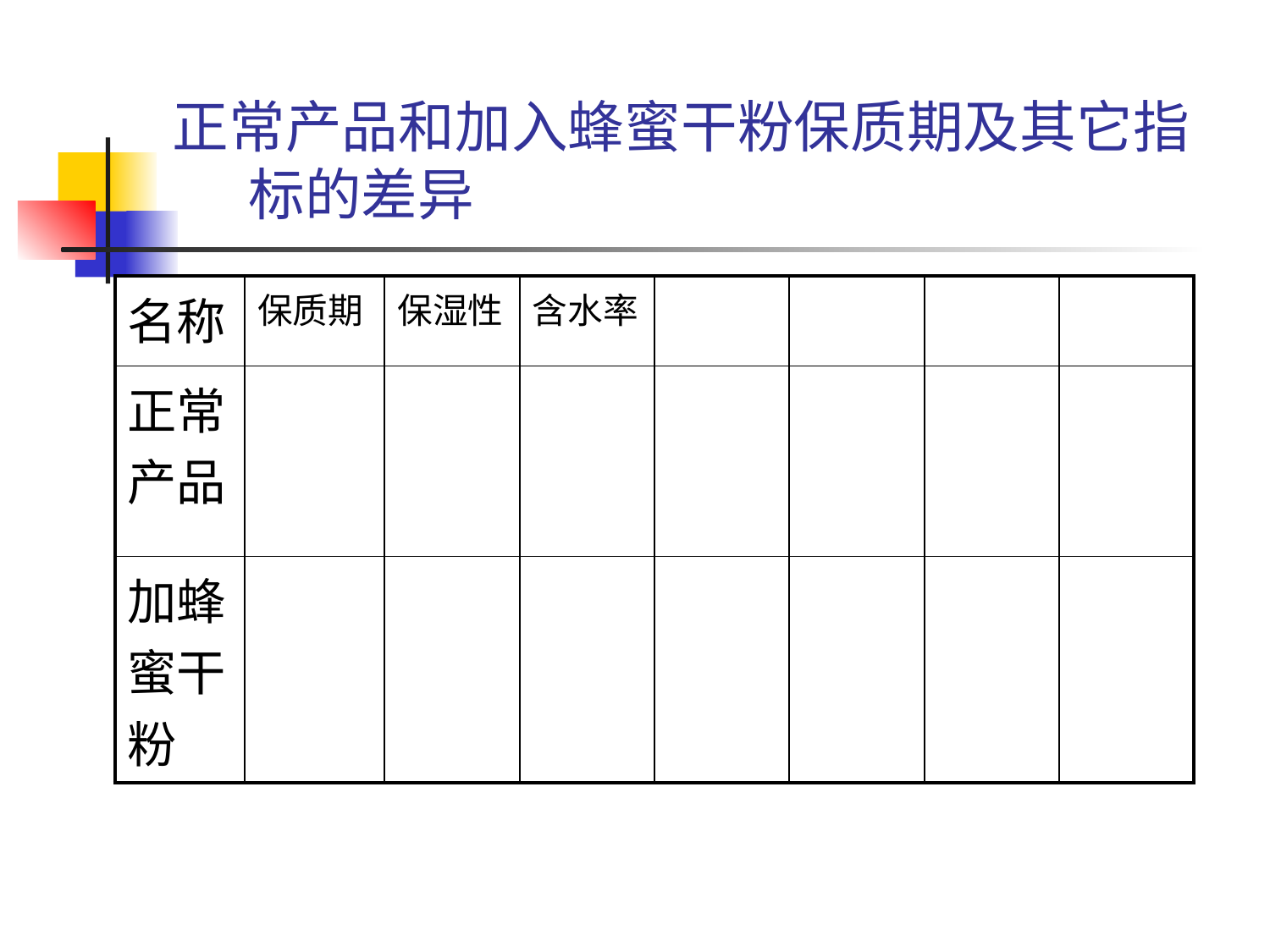

# 正常产品和加入蜂蜜干粉保质期及其它指          标的差异
| 名称 | 保质期 | 保湿性 | 含水率 |  |  |  |  |
| --- | --- | --- | --- | --- | --- | --- | --- |
| 正常产品 |  |  |  |  |  |  |  |
| 加蜂蜜干粉 |  |  |  |  |  |  |  |